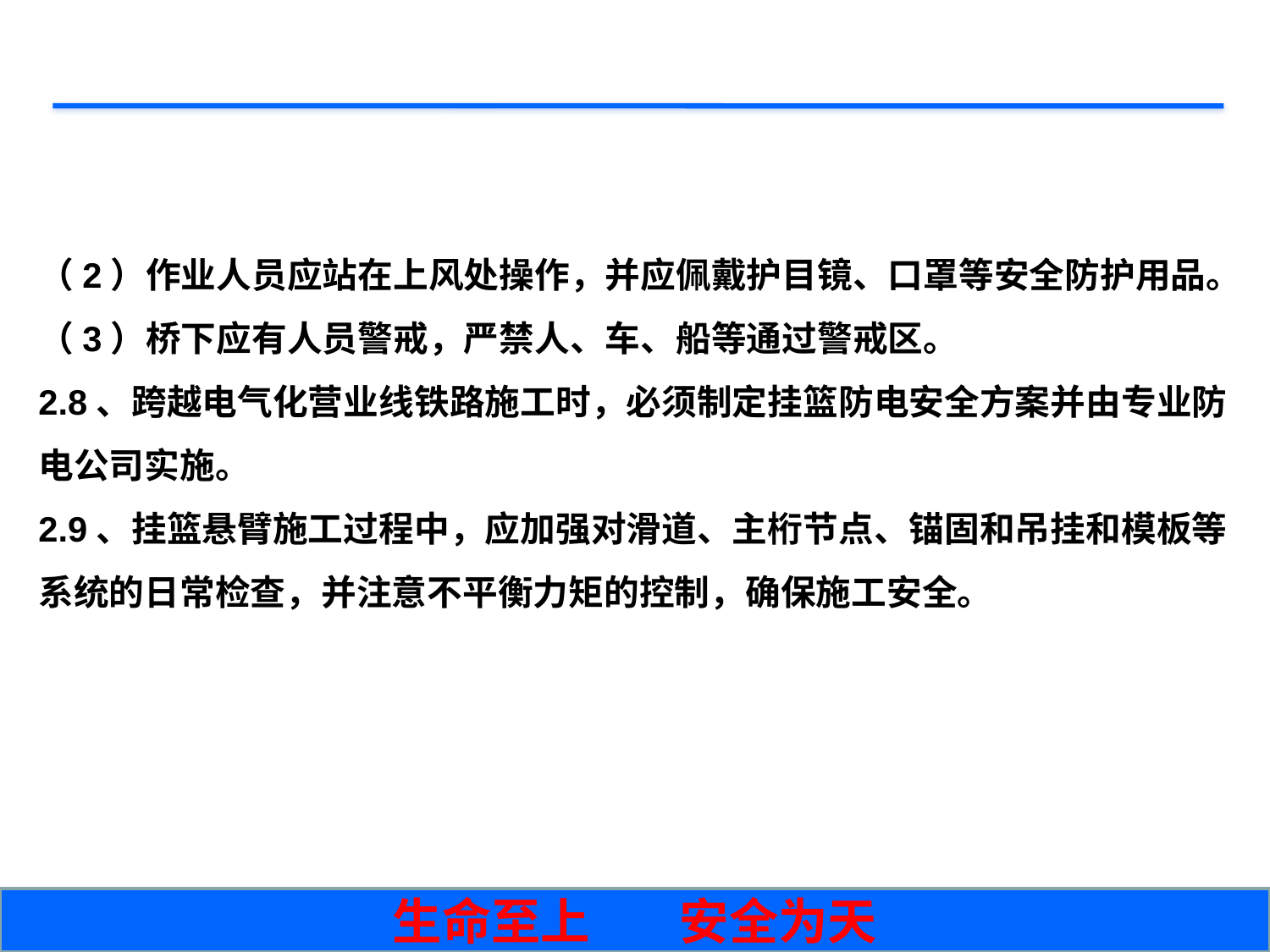

（2）作业人员应站在上风处操作，并应佩戴护目镜、口罩等安全防护用品。
（3）桥下应有人员警戒，严禁人、车、船等通过警戒区。
2.8、跨越电气化营业线铁路施工时，必须制定挂篮防电安全方案并由专业防电公司实施。
2.9、挂篮悬臂施工过程中，应加强对滑道、主桁节点、锚固和吊挂和模板等系统的日常检查，并注意不平衡力矩的控制，确保施工安全。